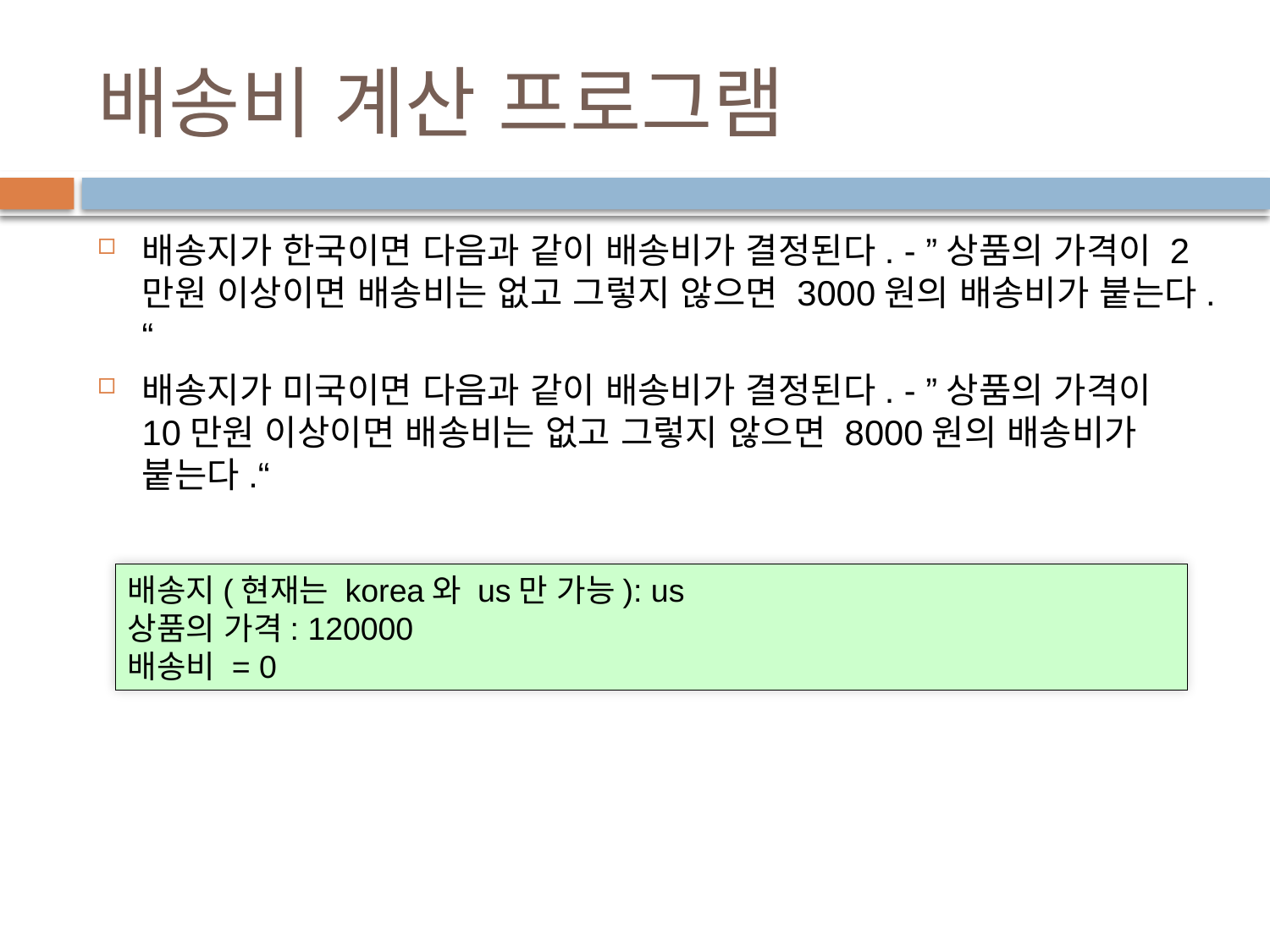

# 배송비 계산 프로그램
배송지가 한국이면 다음과 같이 배송비가 결정된다. - ”상품의 가격이 2만원 이상이면 배송비는 없고 그렇지 않으면 3000원의 배송비가 붙는다.“
배송지가 미국이면 다음과 같이 배송비가 결정된다. - ”상품의 가격이 10만원 이상이면 배송비는 없고 그렇지 않으면 8000원의 배송비가 붙는다.“

배송지(현재는 korea와 us만 가능): us
상품의 가격: 120000
배송비 = 0